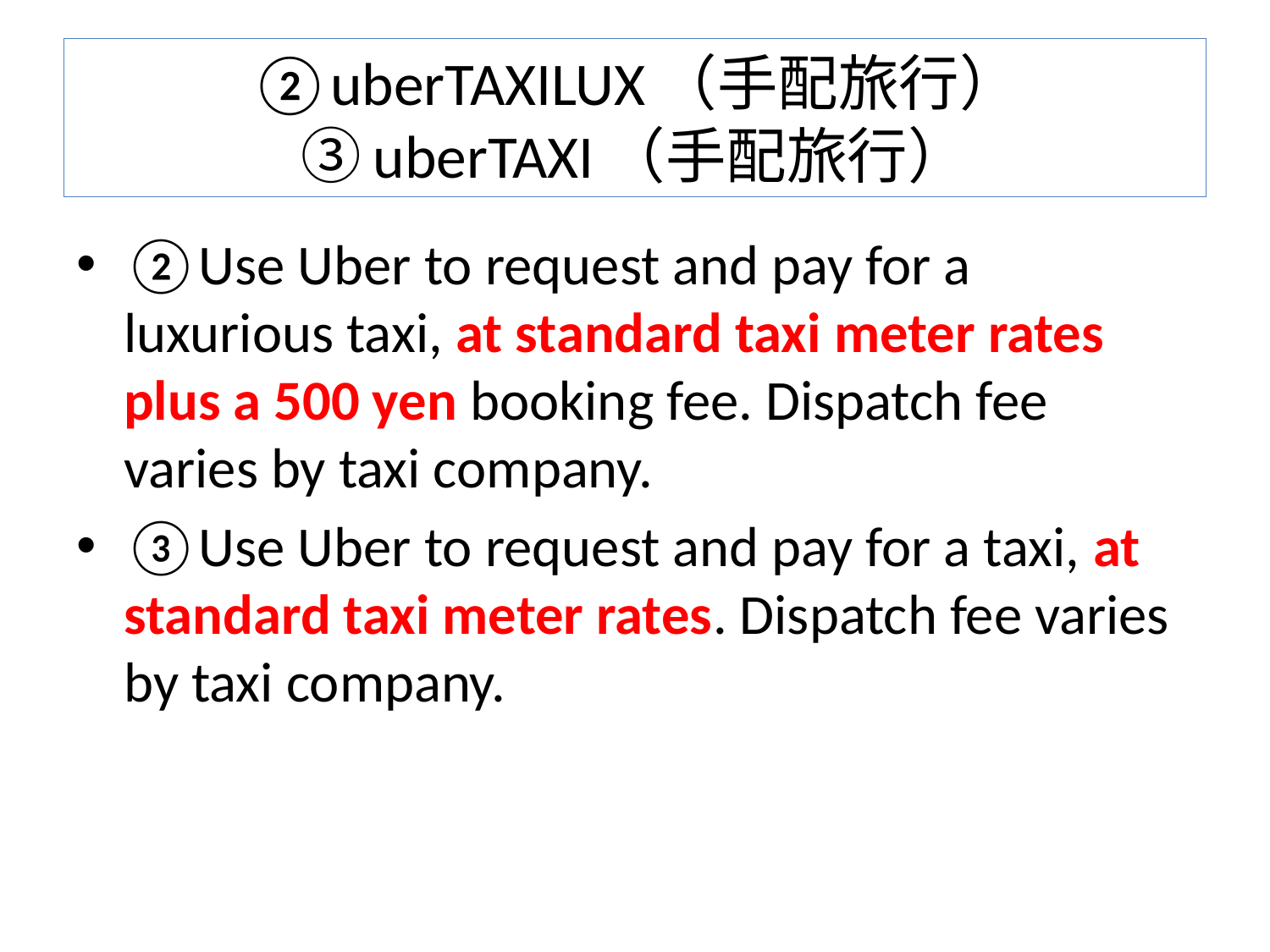

# ②uberTAXILUX（手配旅行） ③uberTAXI（手配旅行）
②Use Uber to request and pay for a luxurious taxi, at standard taxi meter rates plus a 500 yen booking fee. Dispatch fee varies by taxi company.
③Use Uber to request and pay for a taxi, at standard taxi meter rates. Dispatch fee varies by taxi company.